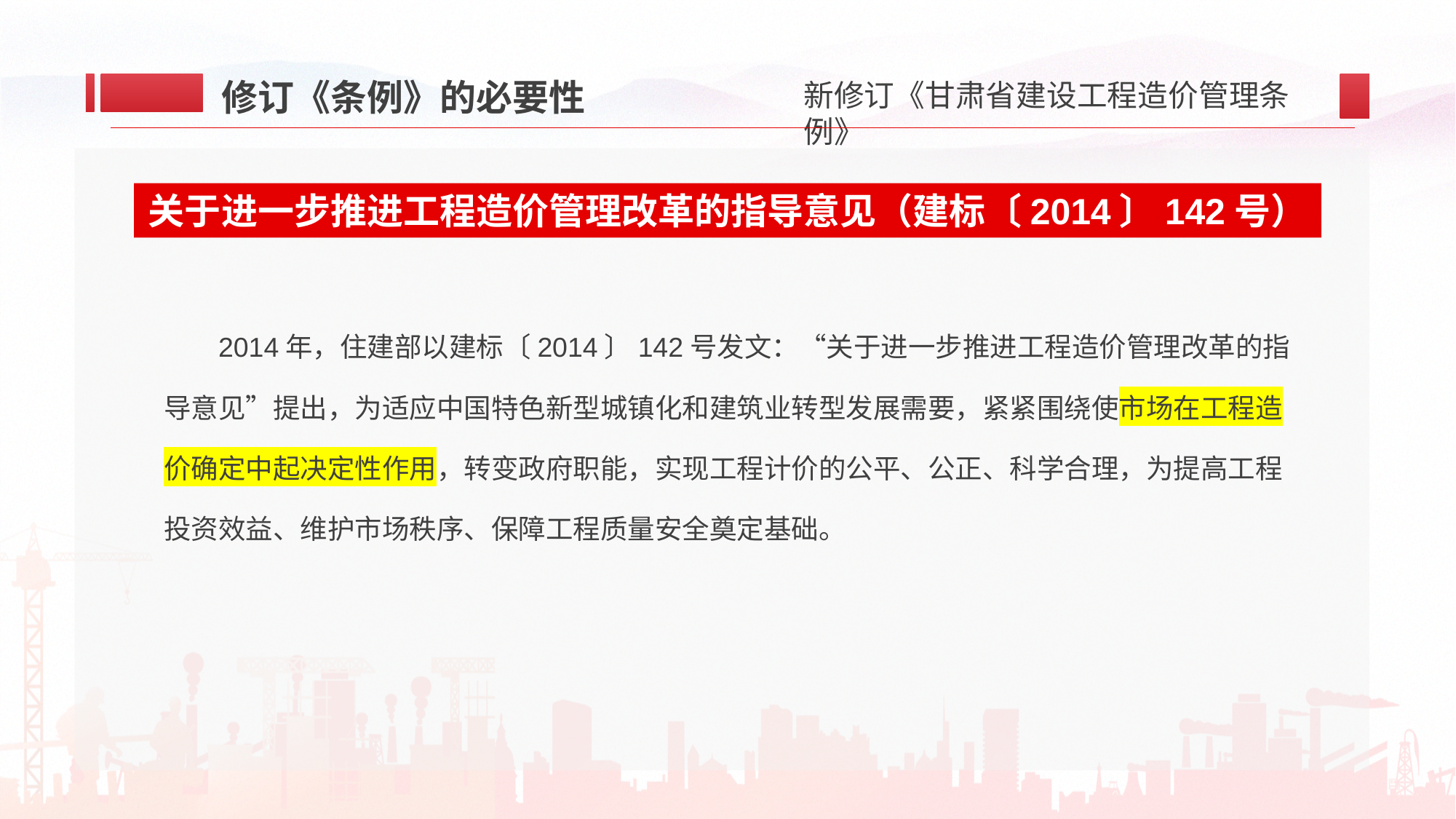

修订《条例》的必要性
关于进一步推进工程造价管理改革的指导意见（建标〔2014〕142号）
2014年，住建部以建标〔2014〕142号发文：“关于进一步推进工程造价管理改革的指导意见”提出，为适应中国特色新型城镇化和建筑业转型发展需要，紧紧围绕使市场在工程造价确定中起决定性作用，转变政府职能，实现工程计价的公平、公正、科学合理，为提高工程投资效益、维护市场秩序、保障工程质量安全奠定基础。